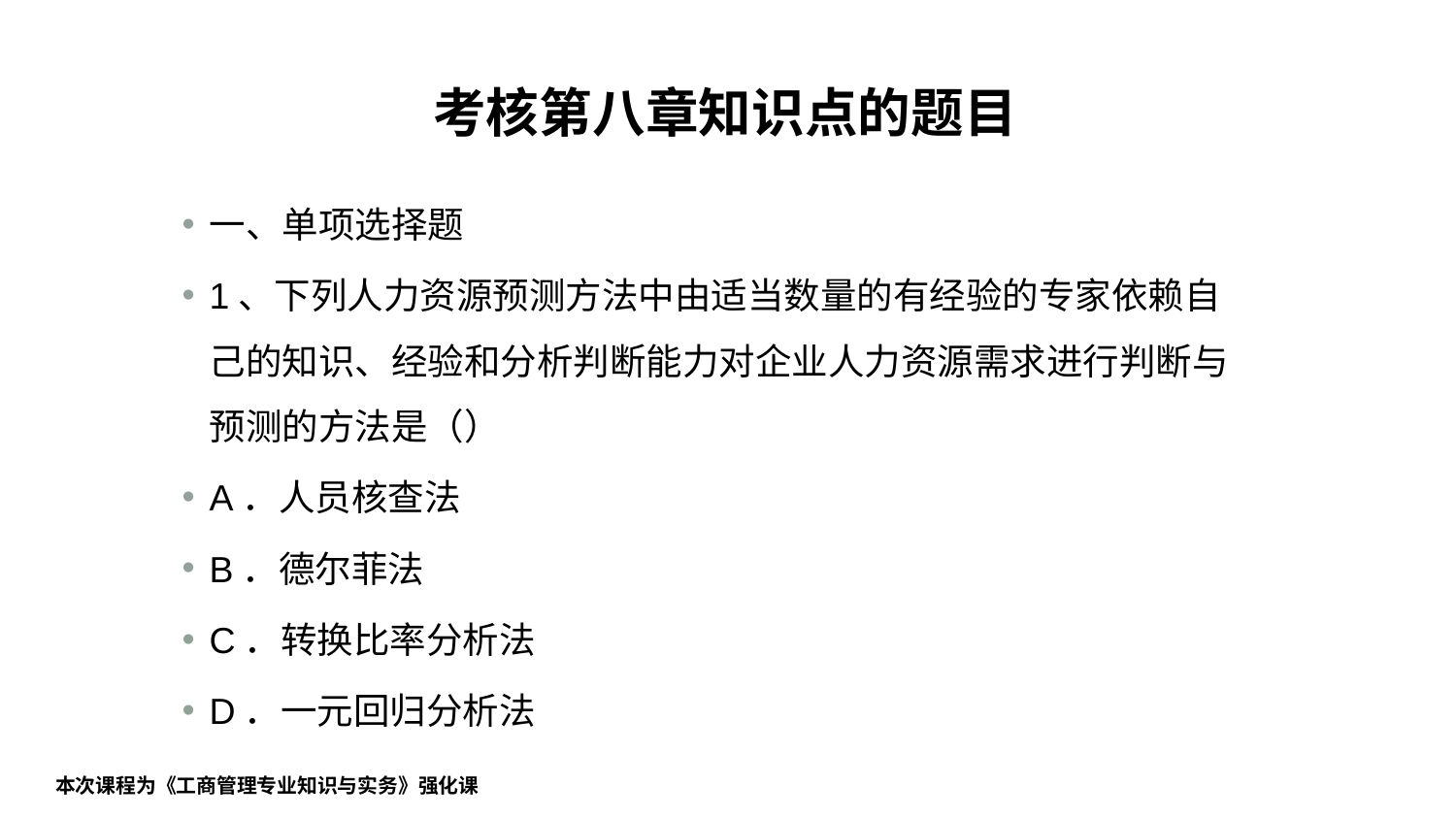

# 考核第八章知识点的题目
一、单项选择题
1、下列人力资源预测方法中由适当数量的有经验的专家依赖自己的知识、经验和分析判断能力对企业人力资源需求进行判断与预测的方法是（）
A．人员核查法
B．德尔菲法
C．转换比率分析法
D．一元回归分析法